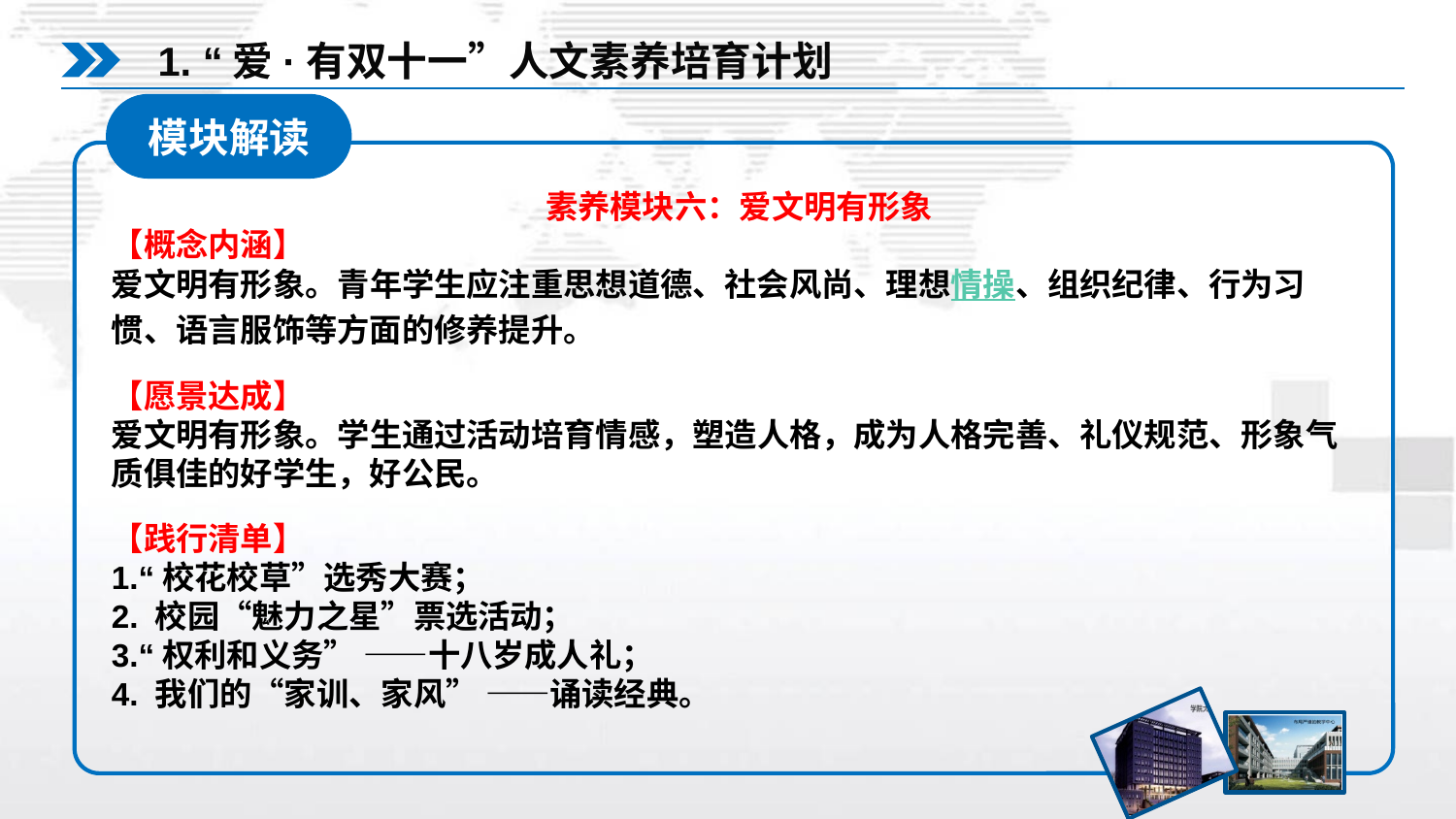

1. “爱·有双十一”人文素养培育计划

模块解读

素养模块六：爱文明有形象
【概念内涵】
爱文明有形象。青年学生应注重思想道德、社会风尚、理想情操、组织纪律、行为习惯、语言服饰等方面的修养提升。

【愿景达成】
爱文明有形象。学生通过活动培育情感，塑造人格，成为人格完善、礼仪规范、形象气质俱佳的好学生，好公民。

【践行清单】
1.“校花校草”选秀大赛；
2. 校园“魅力之星”票选活动；
3.“权利和义务” ——十八岁成人礼；
4. 我们的“家训、家风” ——诵读经典。